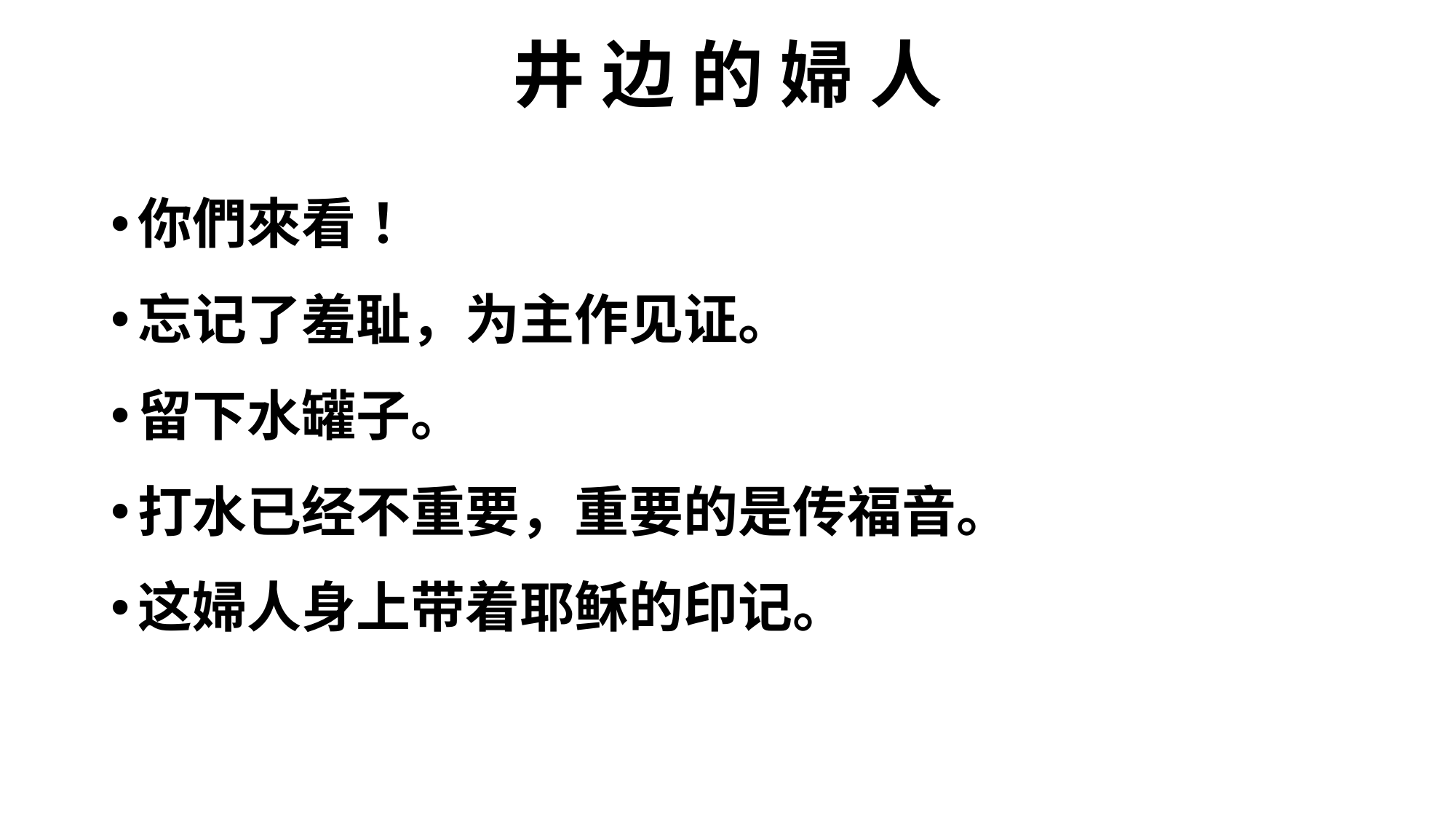

# 井 边 的 婦 人
你們來看！
忘记了羞耻，为主作见证。
留下水罐子。
打水已经不重要，重要的是传福音。
这婦人身上带着耶稣的印记。